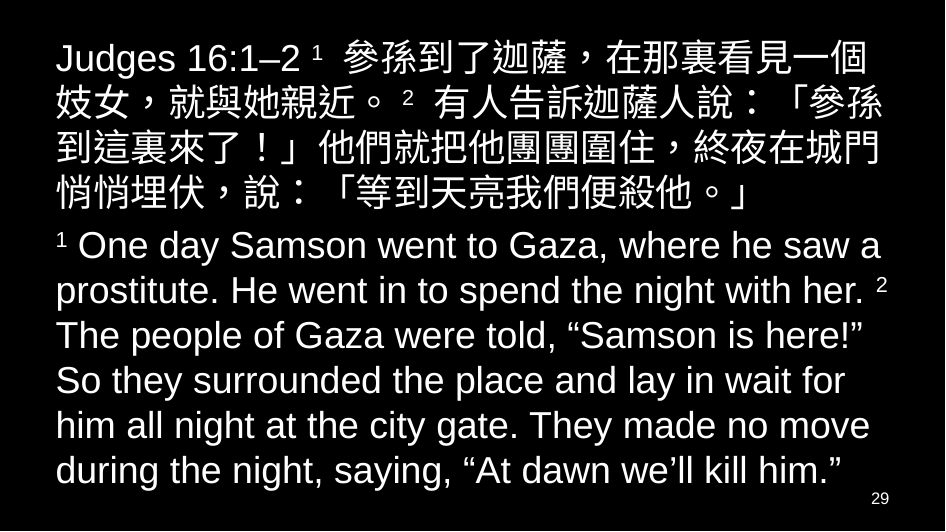

Judges 16:1–2 1 參孫到了迦薩，在那裏看見一個妓女，就與她親近。2 有人告訴迦薩人說：「參孫到這裏來了！」他們就把他團團圍住，終夜在城門悄悄埋伏，說：「等到天亮我們便殺他。」
1 One day Samson went to Gaza, where he saw a prostitute. He went in to spend the night with her. 2 The people of Gaza were told, “Samson is here!” So they surrounded the place and lay in wait for him all night at the city gate. They made no move during the night, saying, “At dawn we’ll kill him.”

29